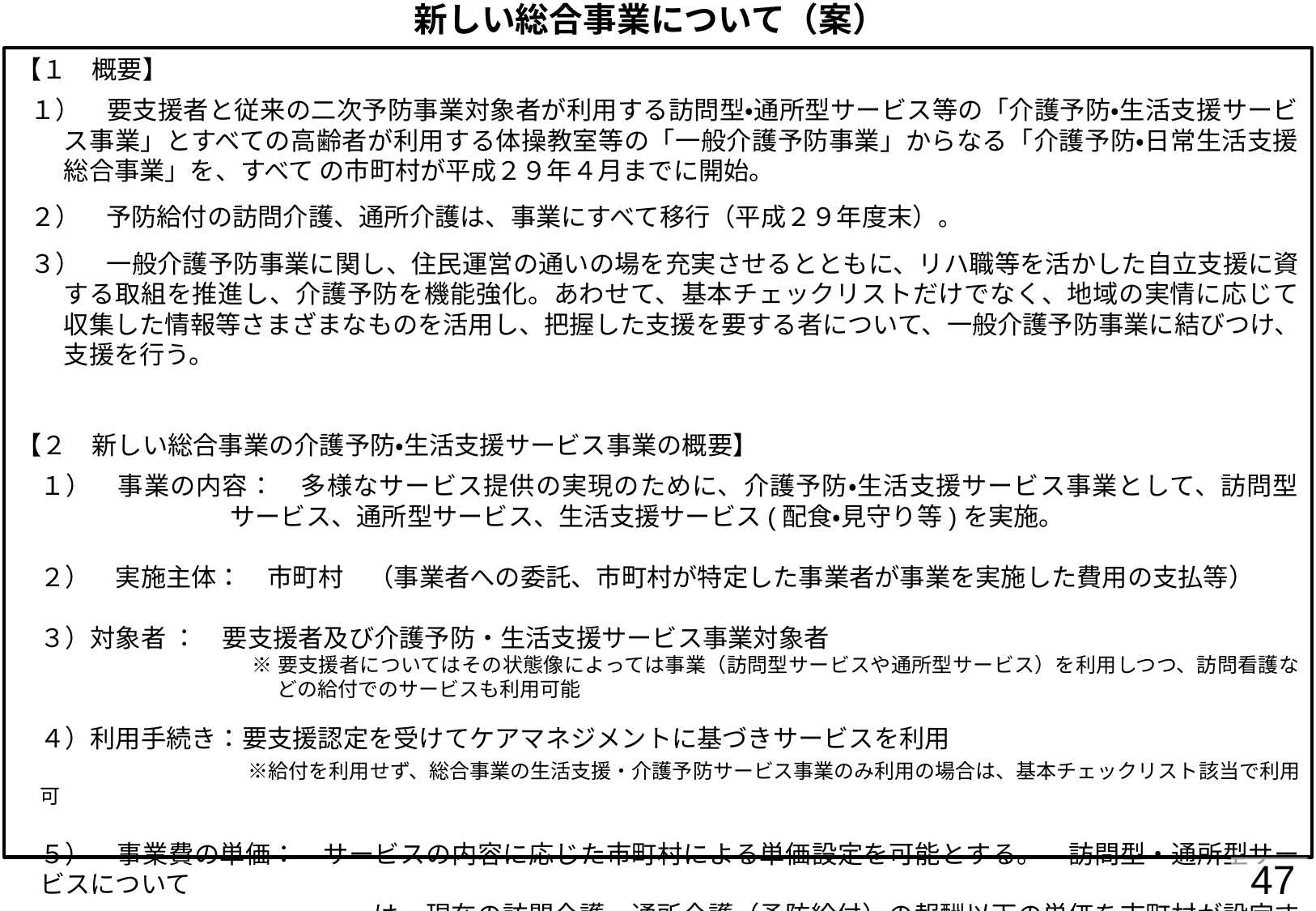

新しい総合事業について（案）
【１　概要】
１）　要支援者と従来の二次予防事業対象者が利用する訪問型・通所型サービス等の「介護予防・生活支援サービス事業」とすべての高齢者が利用する体操教室等の「一般介護予防事業」からなる「介護予防・日常生活支援総合事業」を、すべて の市町村が平成２９年４月までに開始。

２）　予防給付の訪問介護、通所介護は、事業にすべて移行（平成２９年度末）。

３）　一般介護予防事業に関し、住民運営の通いの場を充実させるとともに、リハ職等を活かした自立支援に資する取組を推進し、介護予防を機能強化。あわせて、基本チェックリストだけでなく、地域の実情に応じて収集した情報等さまざまなものを活用し、把握した支援を要する者について、一般介護予防事業に結びつけ、支援を行う。

【２　新しい総合事業の介護予防・生活支援サービス事業の概要】
１）　事業の内容：　多様なサービス提供の実現のために、介護予防・生活支援サービス事業として、訪問型サービス、通所型サービス、生活支援サービス(配食・見守り等)を実施。

２）　実施主体：　市町村　（事業者への委託、市町村が特定した事業者が事業を実施した費用の支払等）

３）対象者 ：　要支援者及び介護予防・生活支援サービス事業対象者
※要支援者についてはその状態像によっては事業（訪問型サービスや通所型サービス）を利用しつつ、訪問看護などの給付でのサービスも利用可能

４）利用手続き：要支援認定を受けてケアマネジメントに基づきサービスを利用
　　　　　　　　 ※給付を利用せず、総合事業の生活支援・介護予防サービス事業のみ利用の場合は、基本チェックリスト該当で利用可

５）　事業費の単価：　サービスの内容に応じた市町村による単価設定を可能とする。　訪問型・通所型サービスについて
　　　　　　　　　　　　　は、現在の訪問介護、通所介護（予防給付）の報酬以下の単価を市町村が設定する仕組みとする。

47